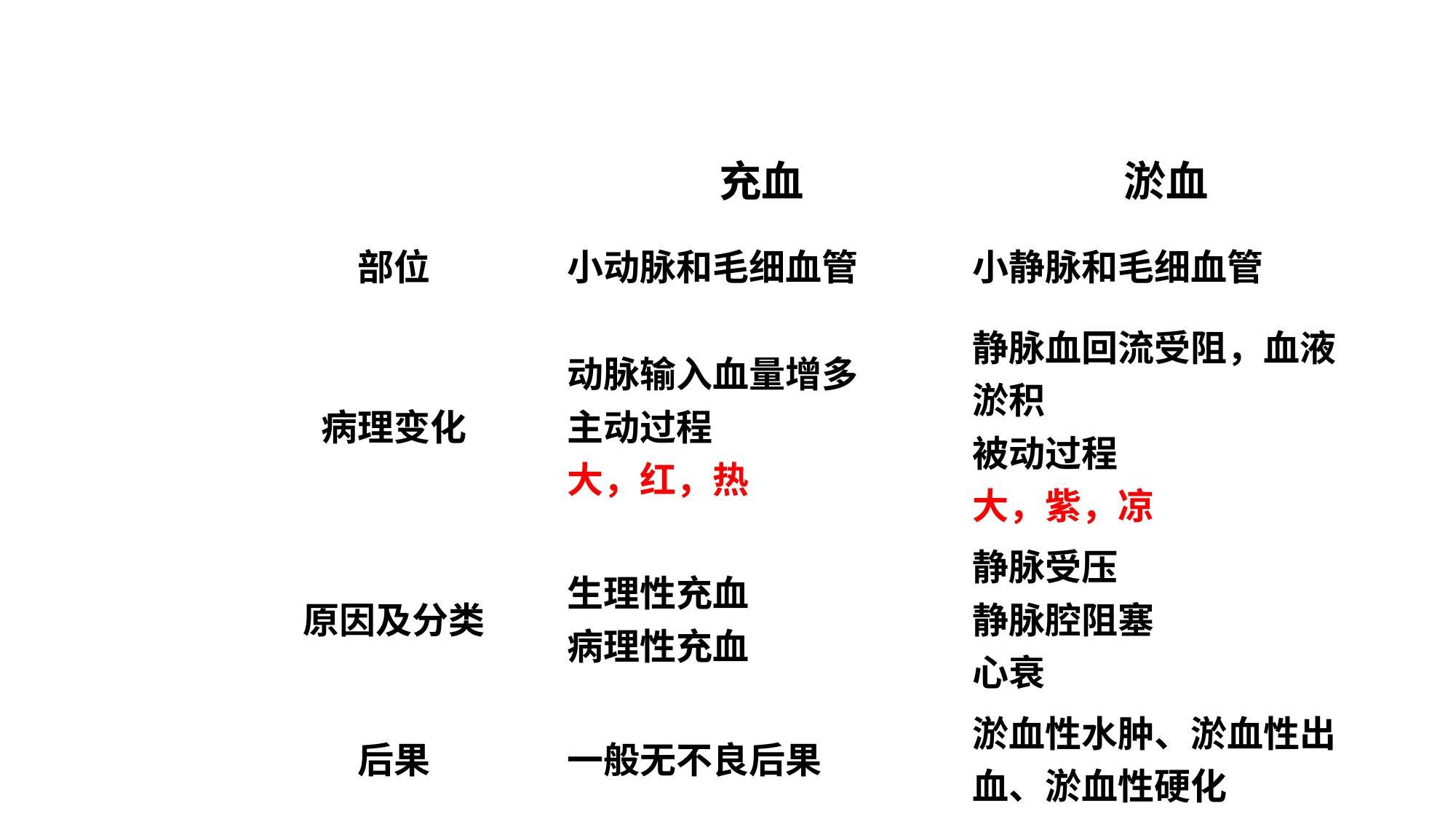

|  | 充血 | 淤血 |
| --- | --- | --- |
| 部位 | 小动脉和毛细血管 | 小静脉和毛细血管 |
| 病理变化 | 动脉输入血量增多 主动过程 大，红，热 | 静脉血回流受阻，血液淤积 被动过程 大，紫，凉 |
| 原因及分类 | 生理性充血 病理性充血 | 静脉受压 静脉腔阻塞 心衰 |
| 后果 | 一般无不良后果 | 淤血性水肿、淤血性出血、淤血性硬化 |